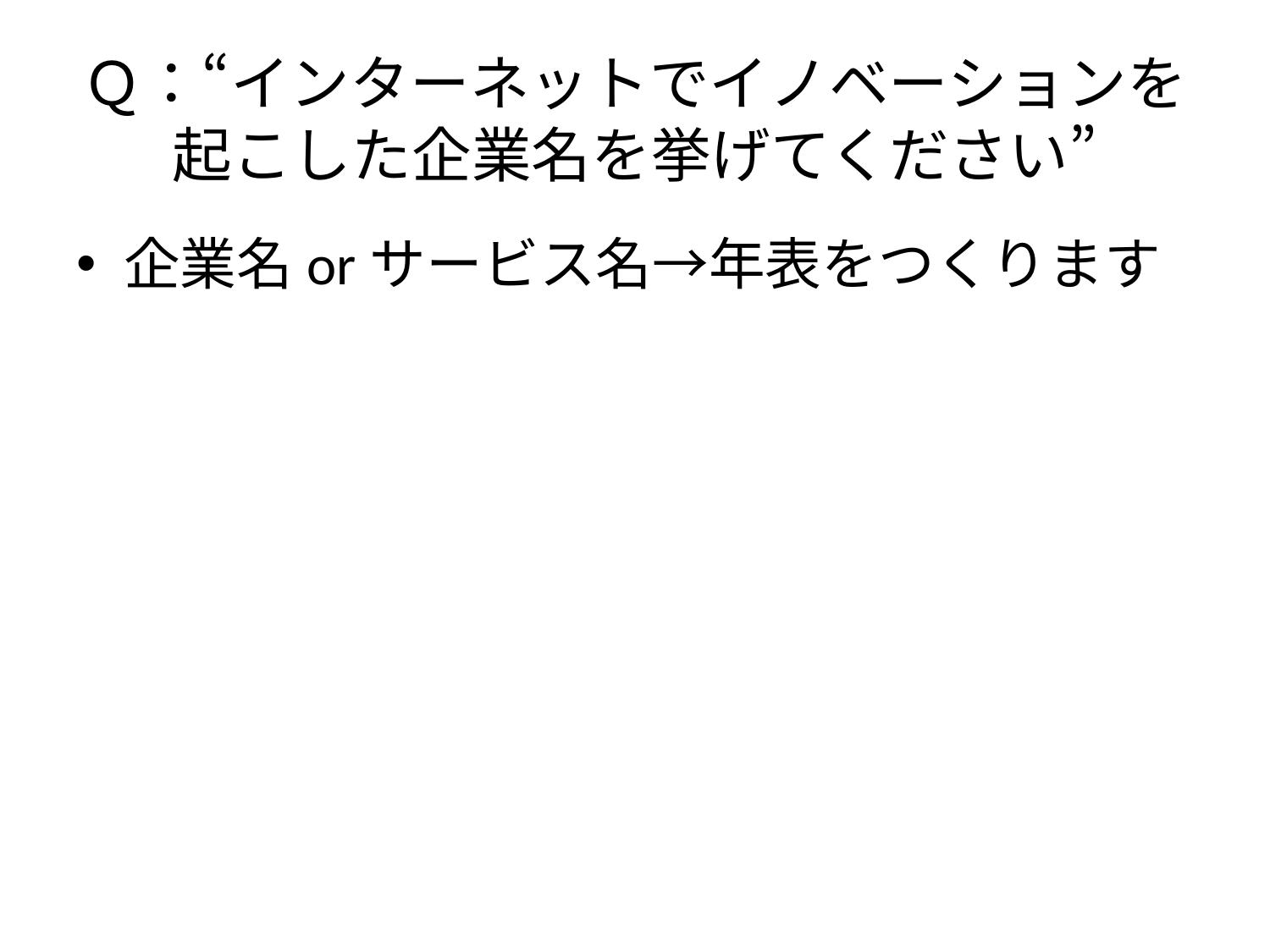

# Ｑ：“インターネットでイノベーションを起こした企業名を挙げてください”
企業名orサービス名→年表をつくります